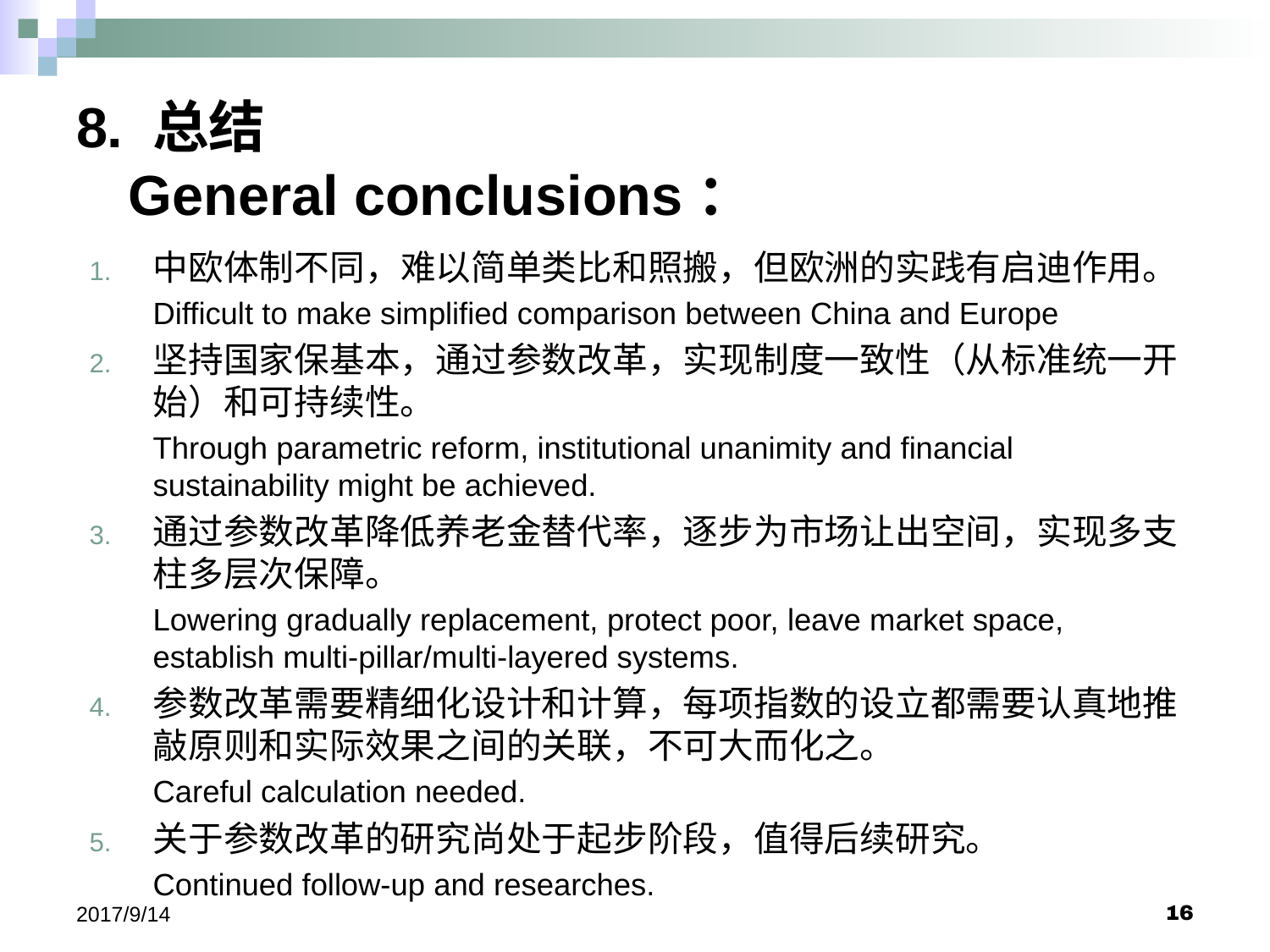

# 8. 总结 General conclusions：
中欧体制不同，难以简单类比和照搬，但欧洲的实践有启迪作用。
Difficult to make simplified comparison between China and Europe
坚持国家保基本，通过参数改革，实现制度一致性（从标准统一开始）和可持续性。
Through parametric reform, institutional unanimity and financial sustainability might be achieved.
通过参数改革降低养老金替代率，逐步为市场让出空间，实现多支柱多层次保障。
Lowering gradually replacement, protect poor, leave market space, establish multi-pillar/multi-layered systems.
参数改革需要精细化设计和计算，每项指数的设立都需要认真地推敲原则和实际效果之间的关联，不可大而化之。
Careful calculation needed.
关于参数改革的研究尚处于起步阶段，值得后续研究。
Continued follow-up and researches.

2017/9/14
16